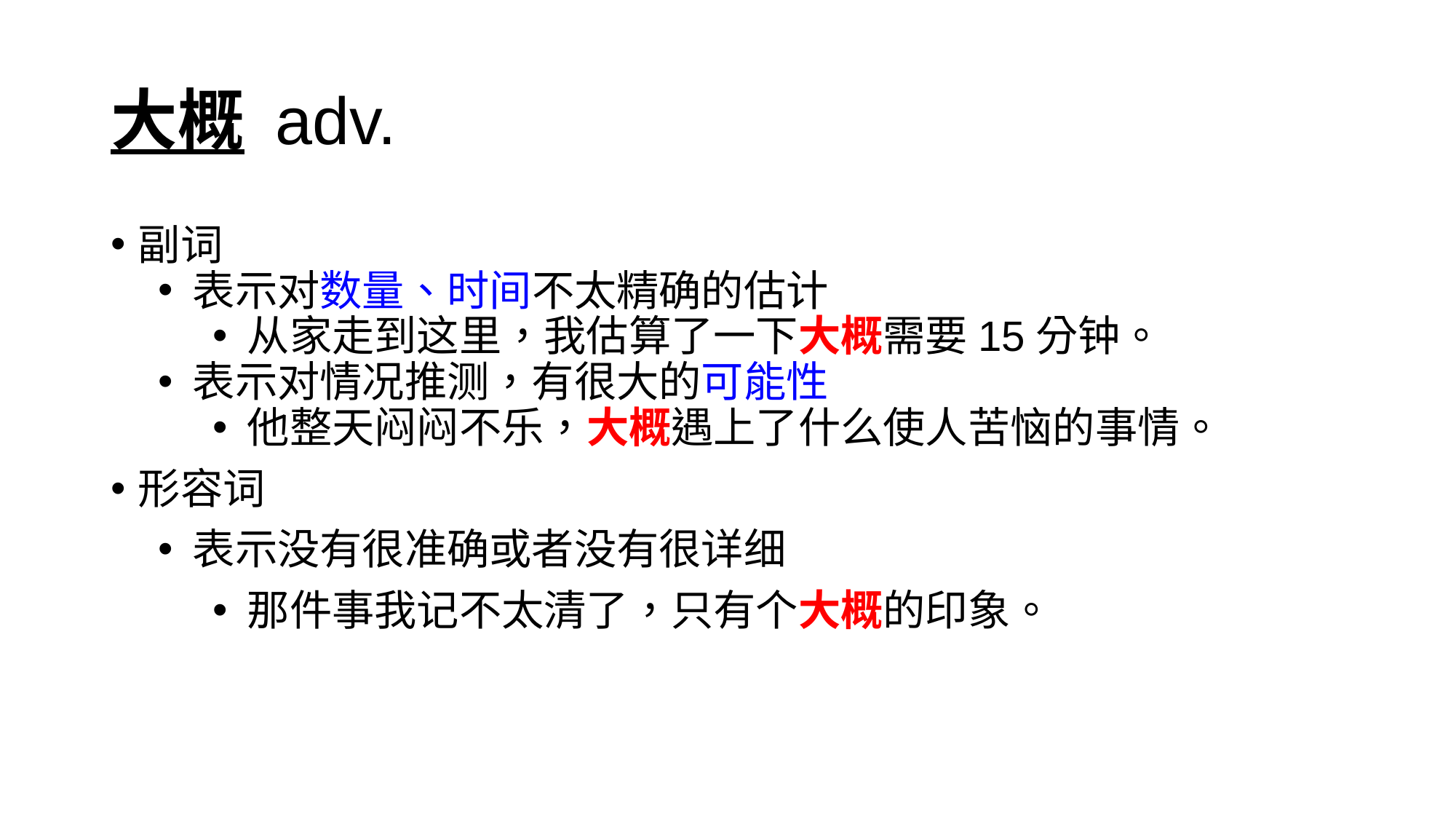

# 大概 adv.
副词
表示对数量、时间不太精确的估计
从家走到这里，我估算了一下大概需要15分钟。
表示对情况推测，有很大的可能性
他整天闷闷不乐，大概遇上了什么使人苦恼的事情。
形容词
表示没有很准确或者没有很详细
那件事我记不太清了，只有个大概的印象。